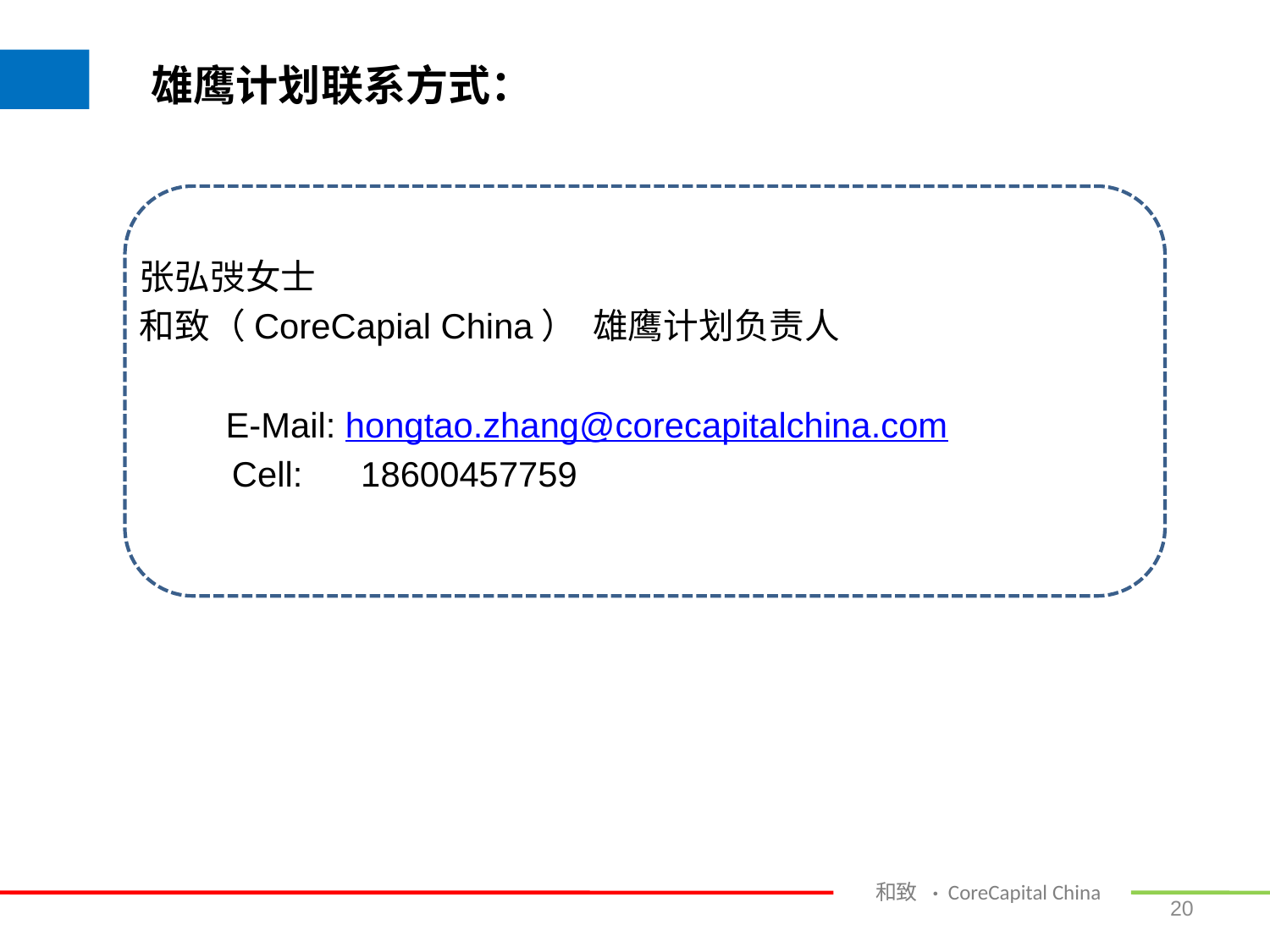

# 雄鹰计划联系方式：

       张弘弢女士
       和致（CoreCapial China）  雄鹰计划负责人

　　         E-Mail: hongtao.zhang@corecapitalchina.com
                Cell:      18600457759
20